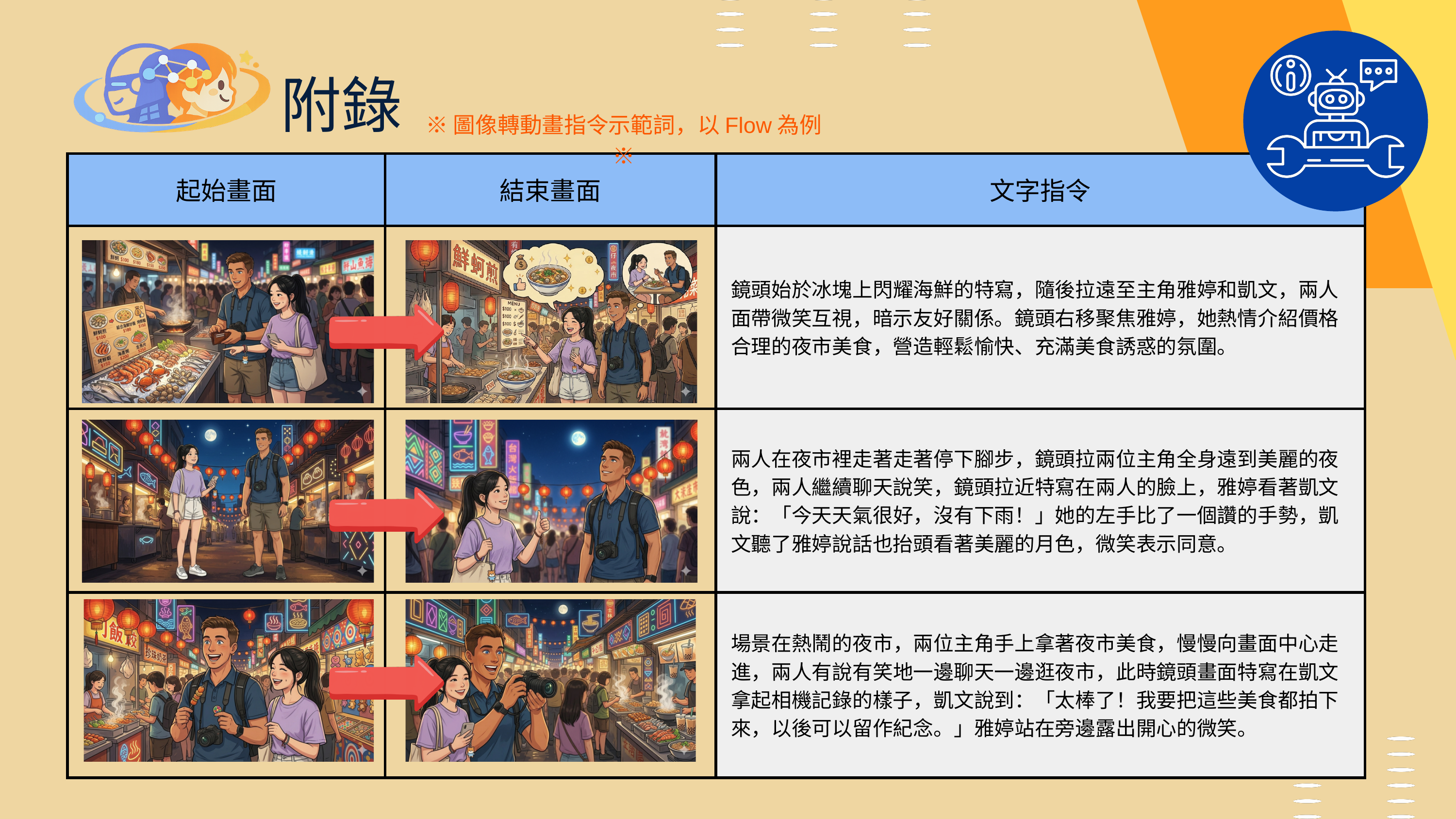

附錄
※圖像轉動畫指令示範詞，以Flow為例※
| 起始畫面 | 結束畫面 | 文字指令 |
| --- | --- | --- |
|  |  | 鏡頭始於冰塊上閃耀海鮮的特寫，隨後拉遠至主角雅婷和凱文，兩人面帶微笑互視，暗示友好關係。鏡頭右移聚焦雅婷，她熱情介紹價格合理的夜市美食，營造輕鬆愉快、充滿美食誘惑的氛圍。 |
|  |  | 兩人在夜市裡走著走著停下腳步，鏡頭拉兩位主角全身遠到美麗的夜色，兩人繼續聊天說笑，鏡頭拉近特寫在兩人的臉上，雅婷看著凱文說：「今天天氣很好，沒有下雨！」她的左手比了一個讚的手勢，凱文聽了雅婷說話也抬頭看著美麗的月色，微笑表示同意。 |
|  |  | 場景在熱鬧的夜市，兩位主角手上拿著夜市美食，慢慢向畫面中心走進，兩人有說有笑地一邊聊天一邊逛夜市，此時鏡頭畫面特寫在凱文拿起相機記錄的樣子，凱文說到：「太棒了！我要把這些美食都拍下來，以後可以留作紀念。」雅婷站在旁邊露出開心的微笑。 |